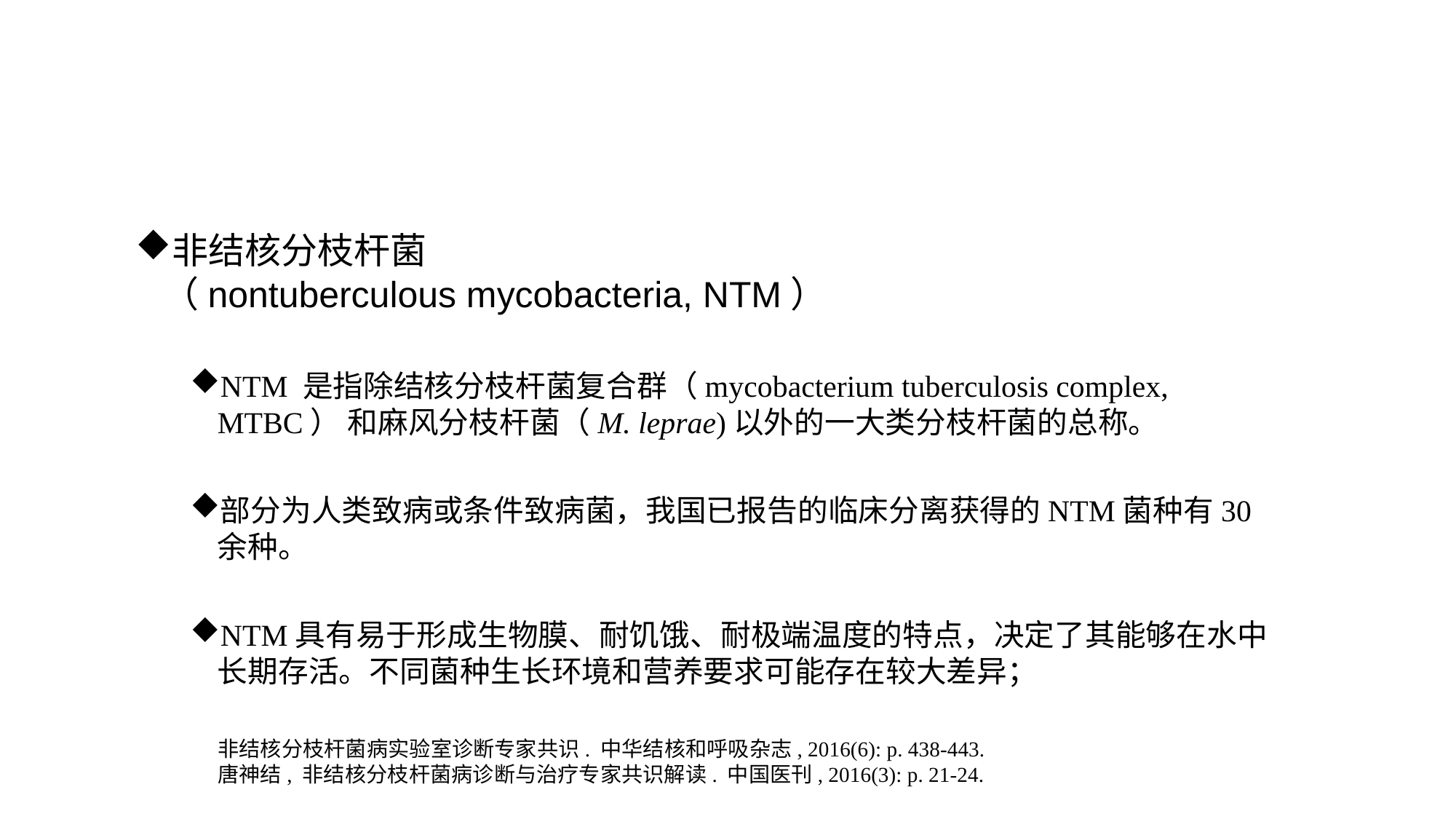

非结核分枝杆菌
（nontuberculous mycobacteria, NTM）

NTM 是指除结核分枝杆菌复合群（mycobacterium tuberculosis complex, MTBC） 和麻风分枝杆菌（M. leprae)以外的一大类分枝杆菌的总称。

部分为人类致病或条件致病菌，我国已报告的临床分离获得的NTM菌种有30余种。

NTM具有易于形成生物膜、耐饥饿、耐极端温度的特点，决定了其能够在水中长期存活。不同菌种生长环境和营养要求可能存在较大差异；

非结核分枝杆菌病实验室诊断专家共识. 中华结核和呼吸杂志, 2016(6): p. 438-443.
唐神结, 非结核分枝杆菌病诊断与治疗专家共识解读. 中国医刊, 2016(3): p. 21-24.